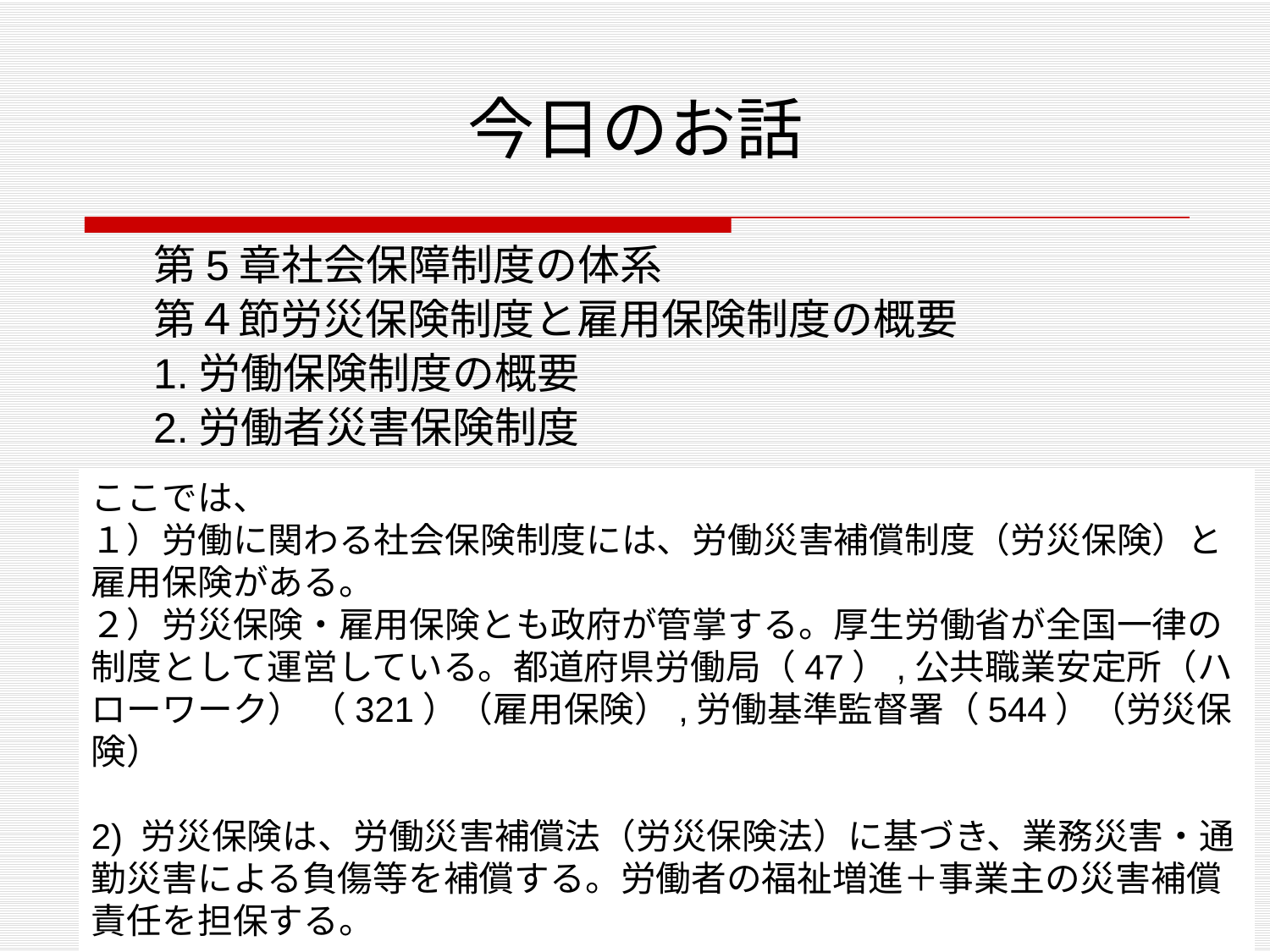

# 今日のお話
第5章社会保障制度の体系
第４節労災保険制度と雇用保険制度の概要
1.労働保険制度の概要
2.労働者災害保険制度

ここでは、
１）労働に関わる社会保険制度には、労働災害補償制度（労災保険）と雇用保険がある。
２）労災保険・雇用保険とも政府が管掌する。厚生労働省が全国一律の制度として運営している。都道府県労働局（47）,公共職業安定所（ハローワーク） （321）（雇用保険）,労働基準監督署（544）（労災保険）

2) 労災保険は、労働災害補償法（労災保険法）に基づき、業務災害・通勤災害による負傷等を補償する。労働者の福祉増進＋事業主の災害補償責任を担保する。

2